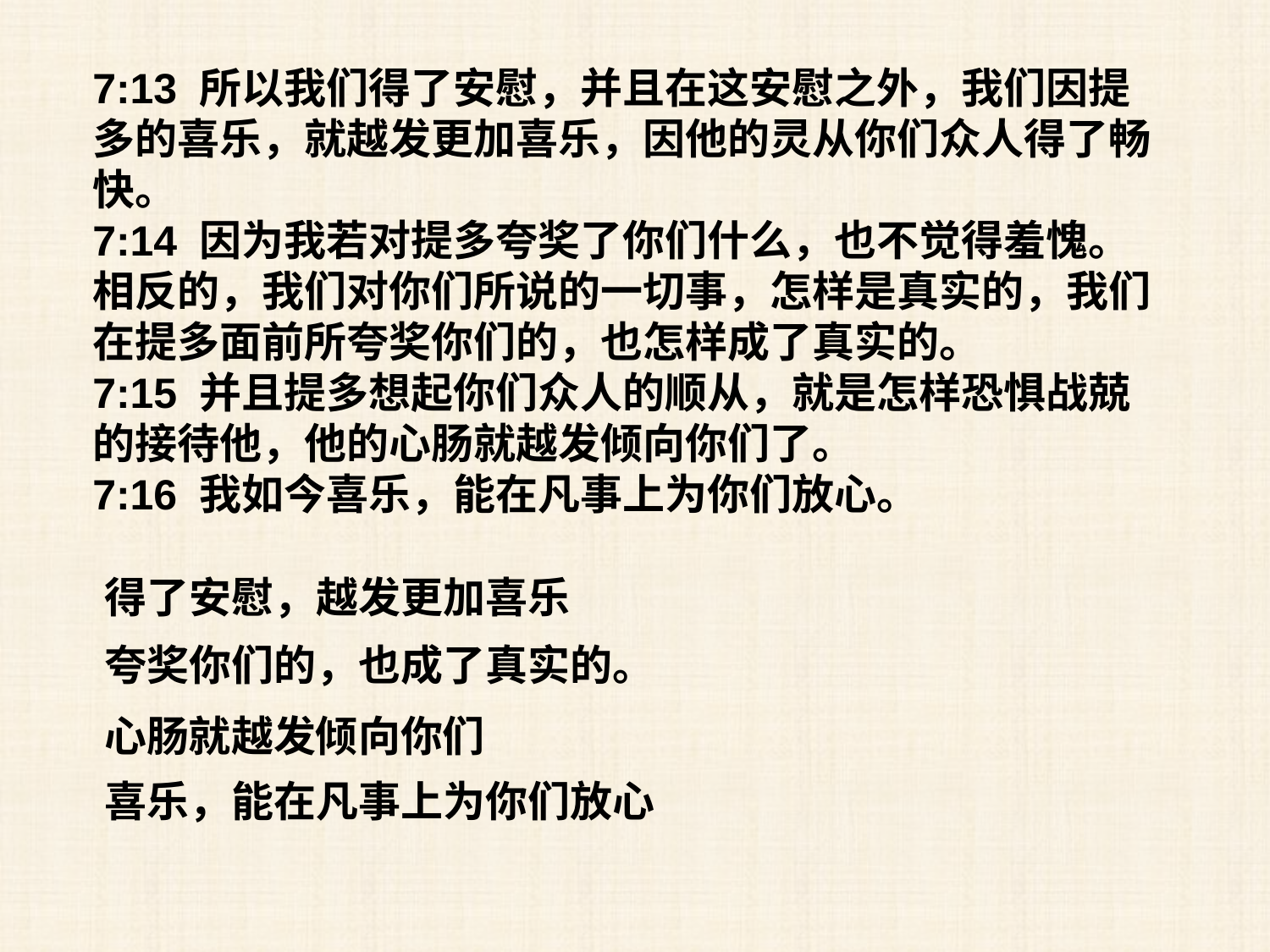

7:13 所以我们得了安慰，并且在这安慰之外，我们因提多的喜乐，就越发更加喜乐，因他的灵从你们众人得了畅快。
7:14 因为我若对提多夸奖了你们什么，也不觉得羞愧。相反的，我们对你们所说的一切事，怎样是真实的，我们在提多面前所夸奖你们的，也怎样成了真实的。
7:15 并且提多想起你们众人的顺从，就是怎样恐惧战兢的接待他，他的心肠就越发倾向你们了。
7:16 我如今喜乐，能在凡事上为你们放心。
得了安慰，越发更加喜乐
夸奖你们的，也成了真实的。
心肠就越发倾向你们
喜乐，能在凡事上为你们放心